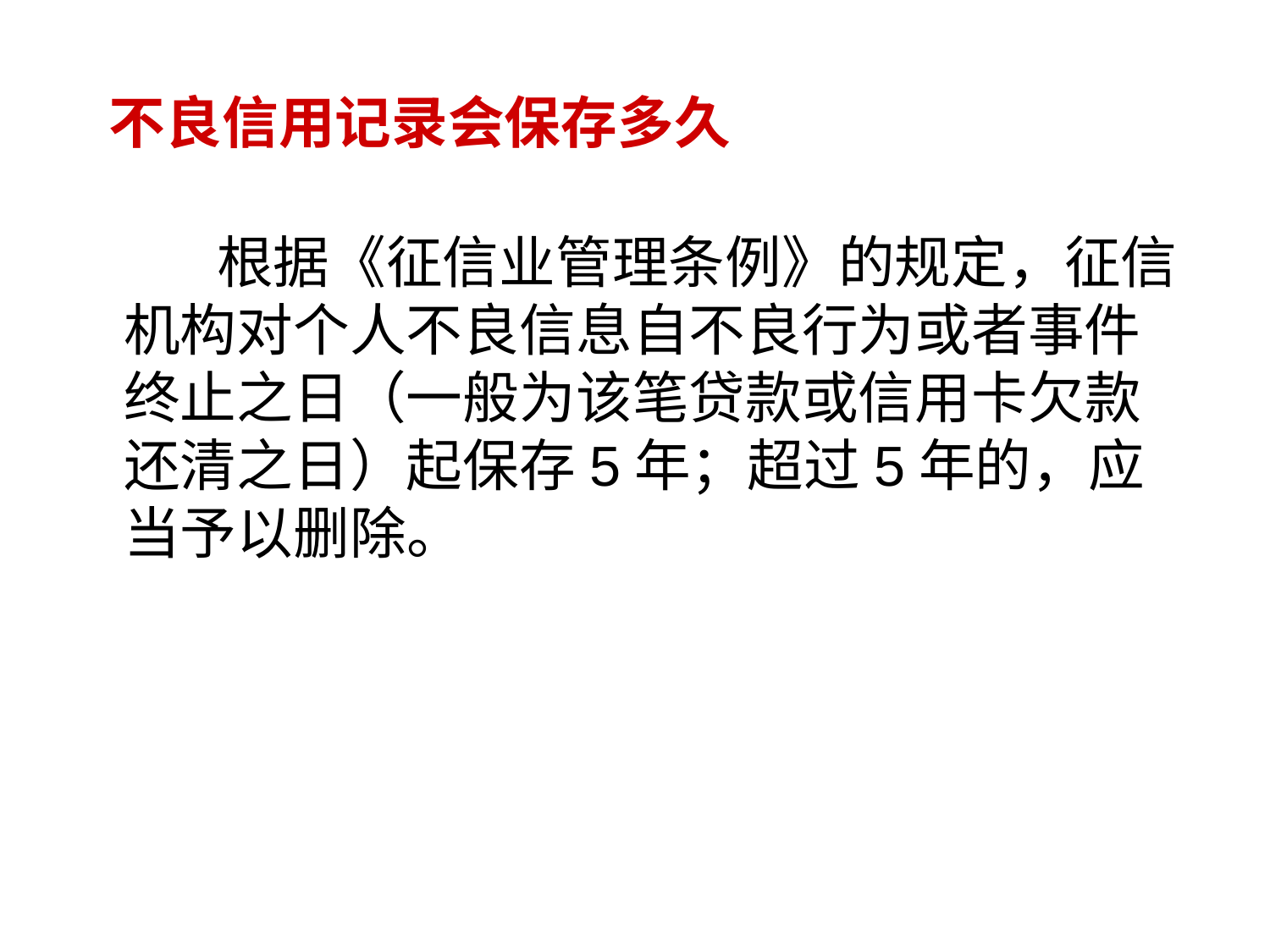

# 不良信用记录会保存多久
          根据《征信业管理条例》的规定，征信机构对个人不良信息自不良行为或者事件终止之日（一般为该笔贷款或信用卡欠款还清之日）起保存5年；超过5年的，应当予以删除。